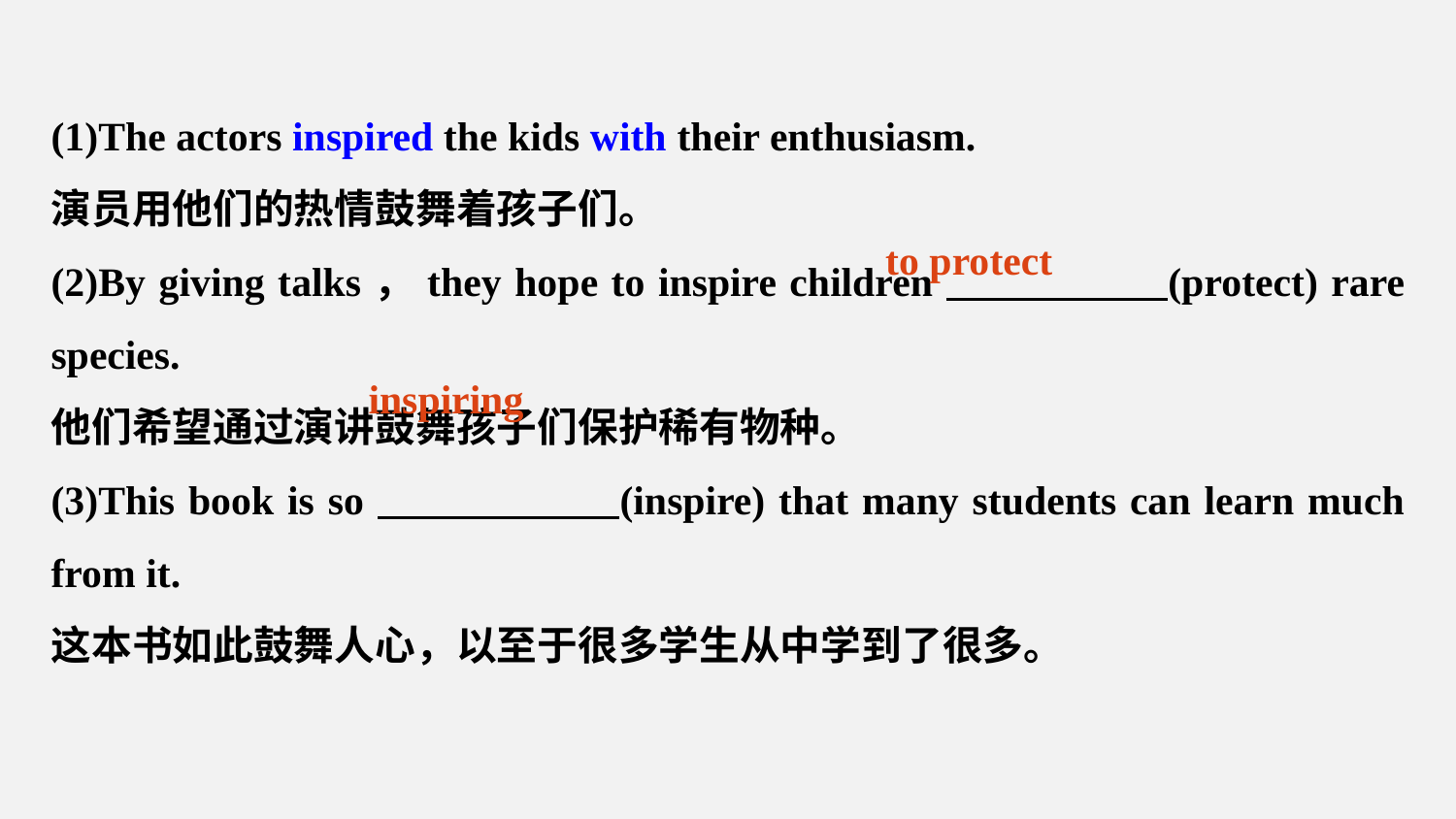

(1)The actors inspired the kids with their enthusiasm.
演员用他们的热情鼓舞着孩子们。
(2)By giving talks，they hope to inspire children                  (protect) rare species.
他们希望通过演讲鼓舞孩子们保护稀有物种。
(3)This book is so                   (inspire) that many students can learn much from it.
这本书如此鼓舞人心，以至于很多学生从中学到了很多。
to protect
inspiring